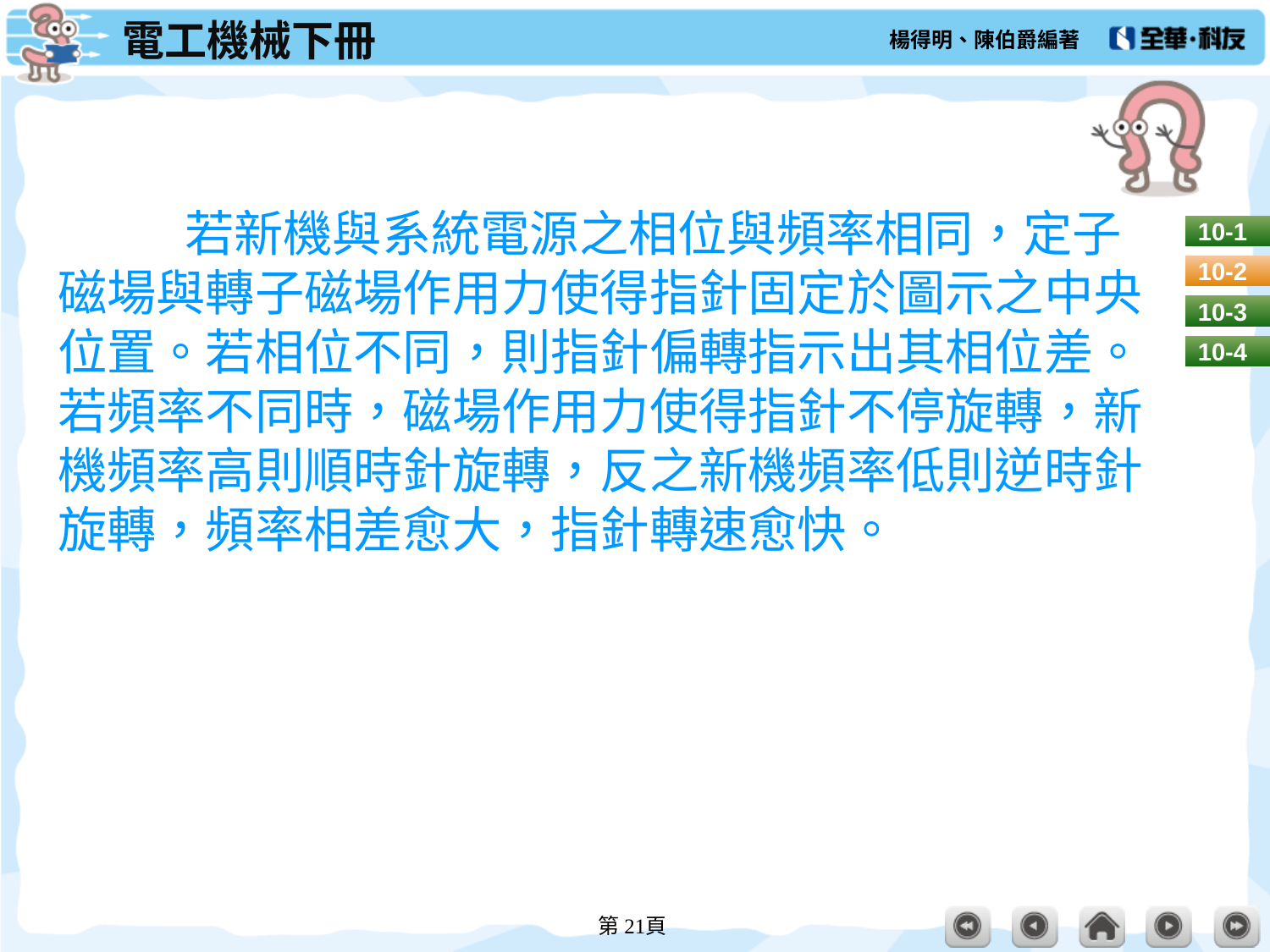

#
	若新機與系統電源之相位與頻率相同，定子磁場與轉子磁場作用力使得指針固定於圖示之中央位置。若相位不同，則指針偏轉指示出其相位差。若頻率不同時，磁場作用力使得指針不停旋轉，新機頻率高則順時針旋轉，反之新機頻率低則逆時針旋轉，頻率相差愈大，指針轉速愈快。